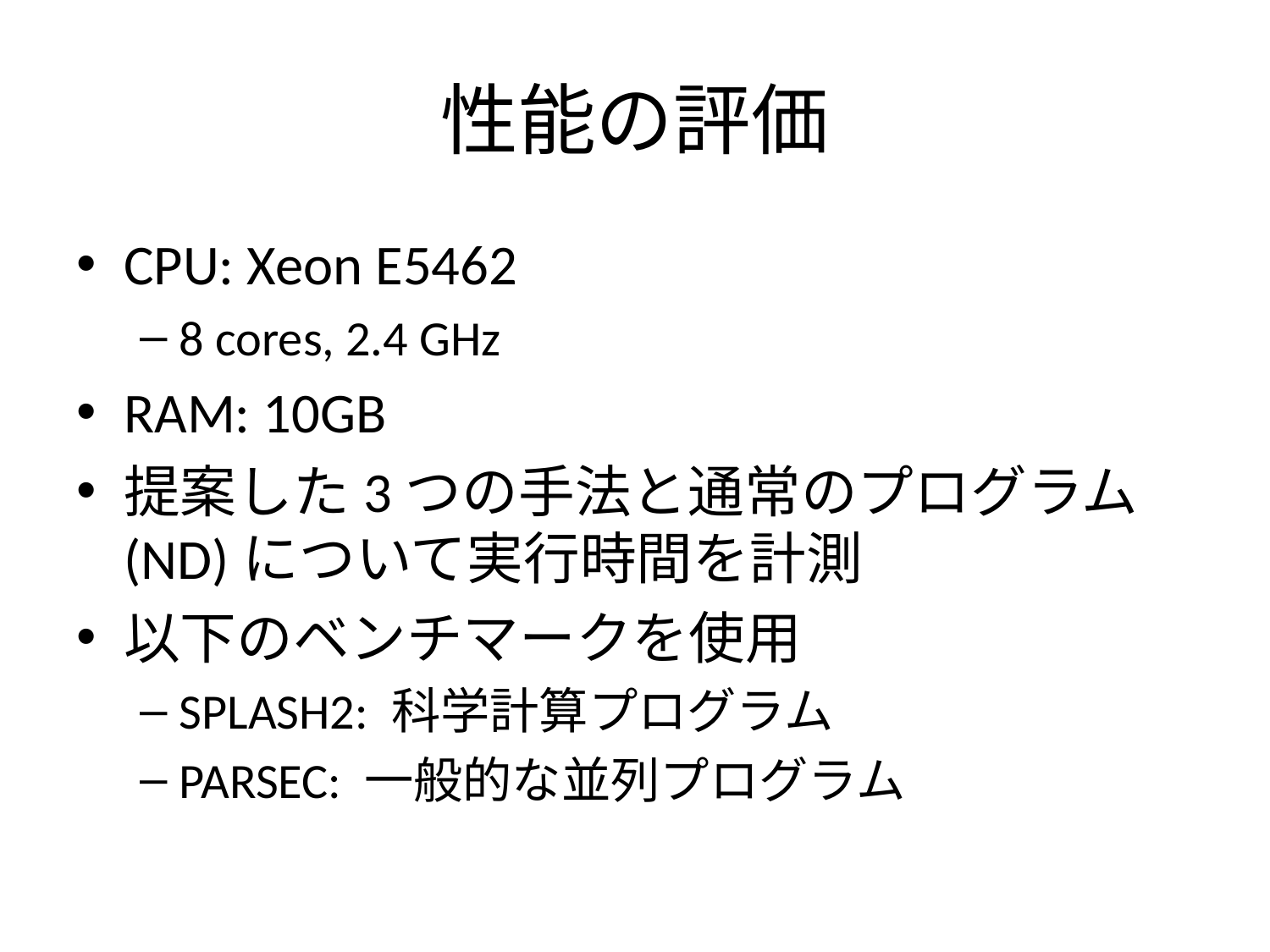

# 性能の評価
CPU: Xeon E5462
8 cores, 2.4 GHz
RAM: 10GB
提案した3つの手法と通常のプログラム(ND)について実行時間を計測
以下のベンチマークを使用
SPLASH2: 科学計算プログラム
PARSEC: 一般的な並列プログラム